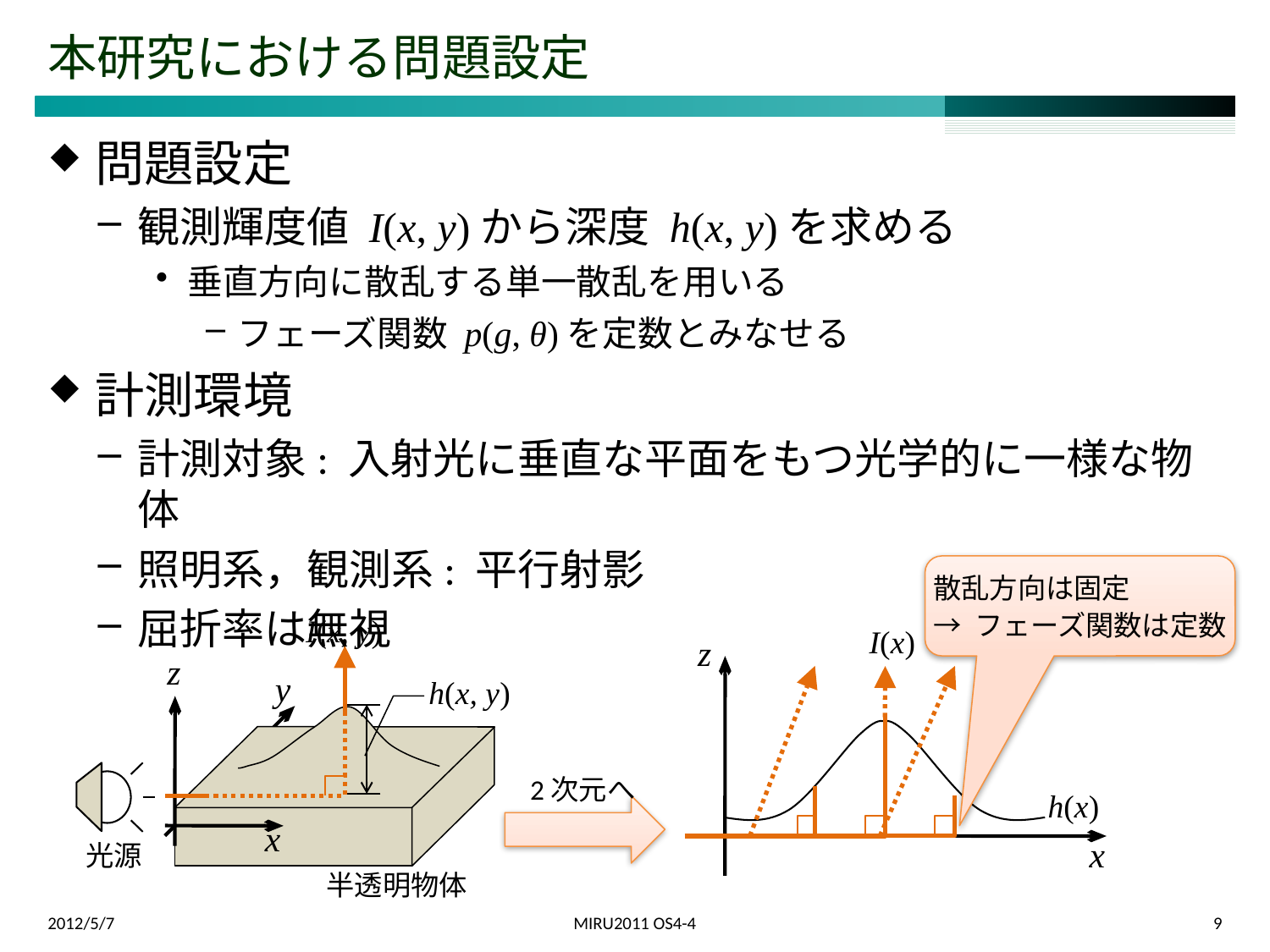

# 本研究における問題設定
問題設定
観測輝度値 I(x, y)から深度 h(x, y)を求める
垂直方向に散乱する単一散乱を用いる
フェーズ関数 p(g, θ)を定数とみなせる
計測環境
計測対象: 入射光に垂直な平面をもつ光学的に一様な物体
照明系，観測系: 平行射影
屈折率は無視

散乱方向は固定
→ フェーズ関数は定数
I(x, y)

I(x)

z
z
y

h(x, y)

2次元へ

h(x)

x
x
光源
半透明物体
2012/5/7
MIRU2011 OS4-4
9